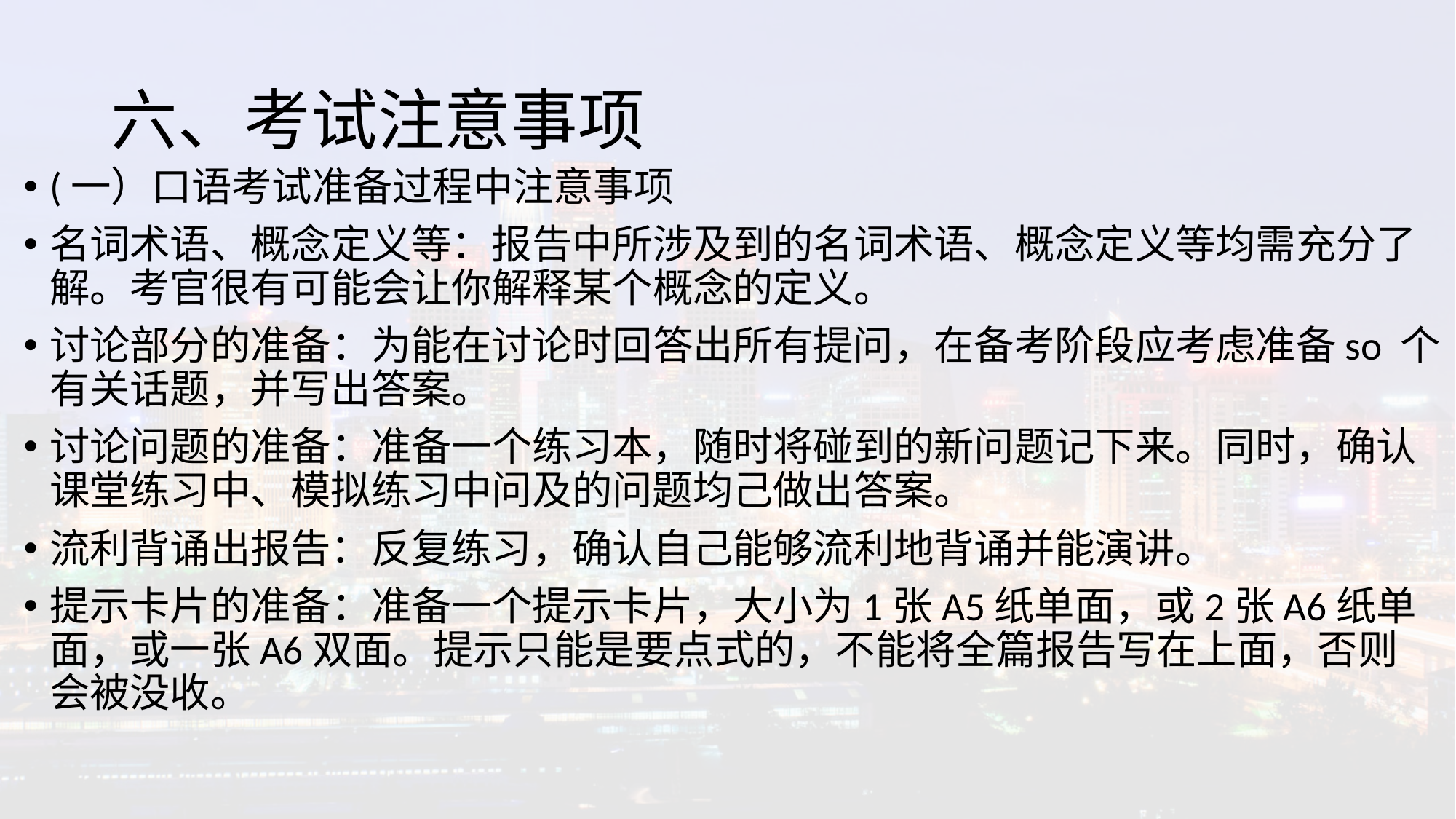

# 六、考试注意事项
(一）口语考试准备过程中注意事项
名词术语、概念定义等：报告中所涉及到的名词术语、概念定义等均需充分了 解。考官很有可能会让你解释某个概念的定义。
讨论部分的准备：为能在讨论时回答出所有提问，在备考阶段应考虑准备so 个有关话题，并写出答案。
讨论问题的准备：准备一个练习本，随时将碰到的新问题记下来。同时，确认课堂练习中、模拟练习中问及的问题均己做出答案。
流利背诵出报告：反复练习，确认自己能够流利地背诵并能演讲。
提示卡片的准备：准备一个提示卡片，大小为1张A5纸单面，或2张A6纸单 面，或一张A6双面。提示只能是要点式的，不能将全篇报告写在上面，否则 会被没收。